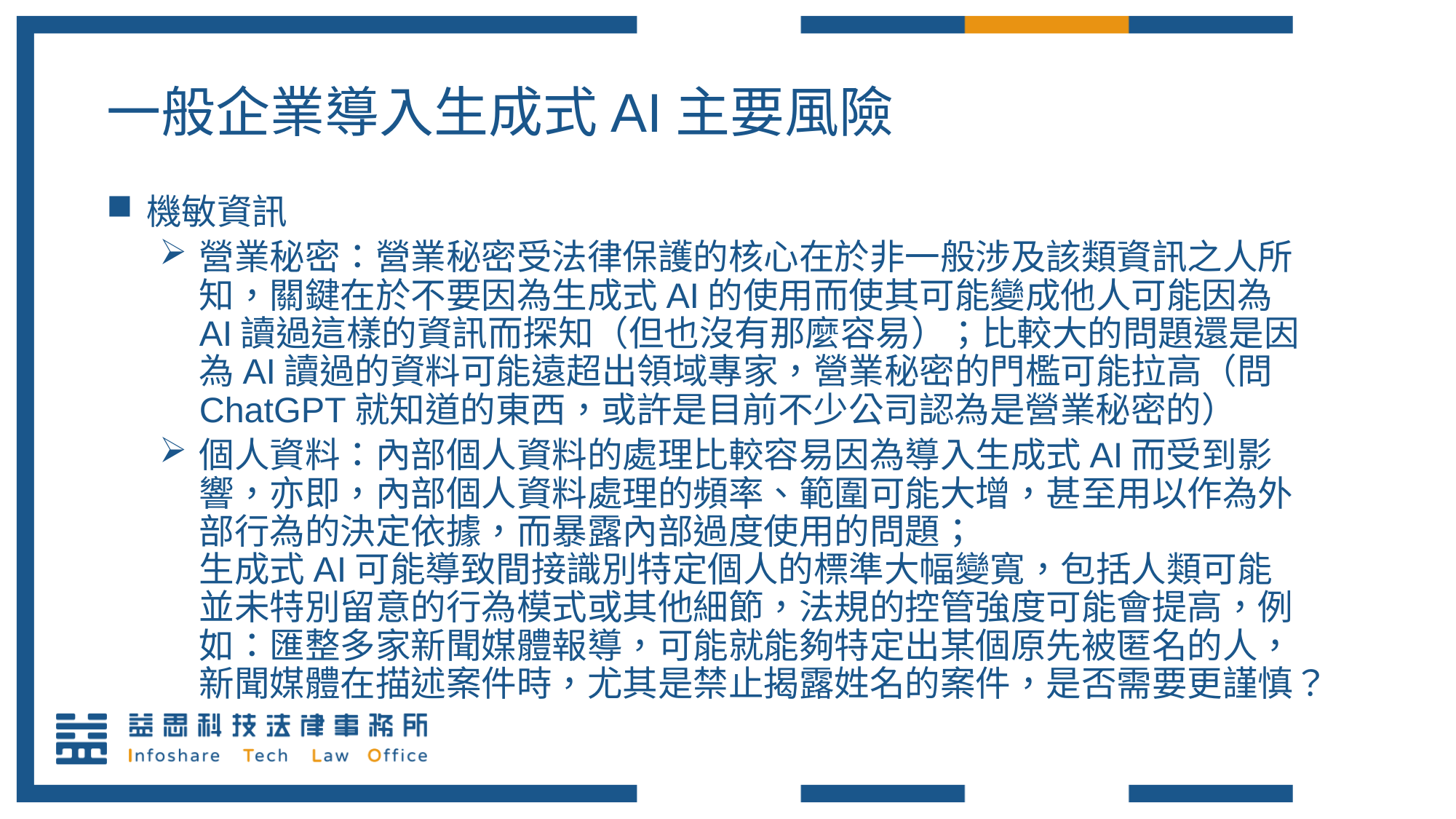

一般企業導入生成式AI主要風險
機敏資訊
營業秘密：營業秘密受法律保護的核心在於非一般涉及該類資訊之人所知，關鍵在於不要因為生成式AI的使用而使其可能變成他人可能因為AI讀過這樣的資訊而探知（但也沒有那麼容易）；比較大的問題還是因為AI讀過的資料可能遠超出領域專家，營業秘密的門檻可能拉高（問ChatGPT就知道的東西，或許是目前不少公司認為是營業秘密的）
個人資料：內部個人資料的處理比較容易因為導入生成式AI而受到影響，亦即，內部個人資料處理的頻率、範圍可能大增，甚至用以作為外部行為的決定依據，而暴露內部過度使用的問題；
生成式AI可能導致間接識別特定個人的標準大幅變寬，包括人類可能並未特別留意的行為模式或其他細節，法規的控管強度可能會提高，例如：匯整多家新聞媒體報導，可能就能夠特定出某個原先被匿名的人，新聞媒體在描述案件時，尤其是禁止揭露姓名的案件，是否需要更謹慎？